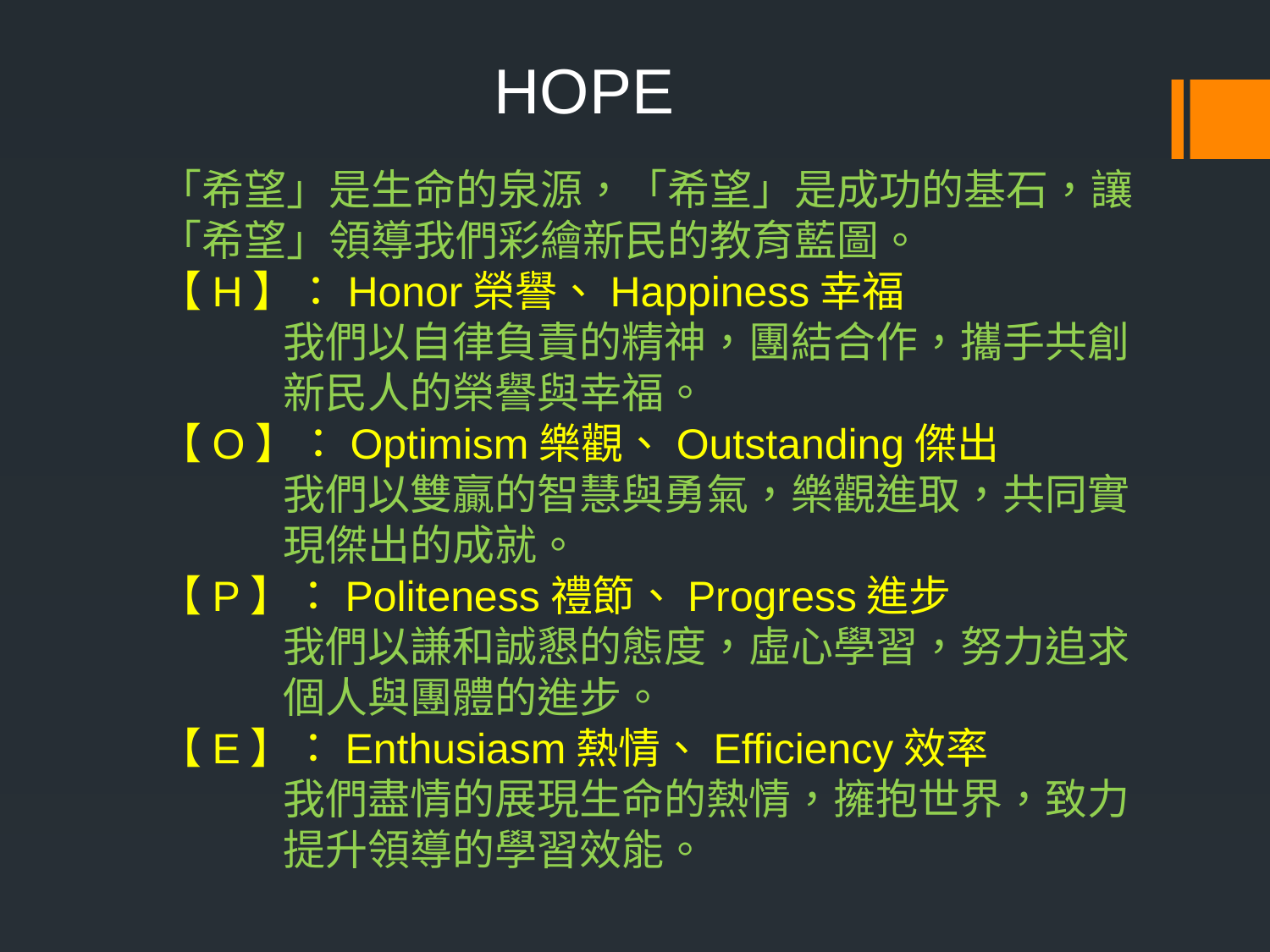

HOPE
# 「希望」是生命的泉源，「希望」是成功的基石，讓「希望」領導我們彩繪新民的教育藍圖。 【H】：Honor榮譽、Happiness幸福 我們以自律負責的精神，團結合作，攜手共創 新民人的榮譽與幸福。 【O】：Optimism樂觀、Outstanding傑出 我們以雙贏的智慧與勇氣，樂觀進取，共同實 現傑出的成就。 【P】：Politeness禮節、Progress進步 我們以謙和誠懇的態度，虛心學習，努力追求 個人與團體的進步。 【E】：Enthusiasm熱情、Efficiency效率 我們盡情的展現生命的熱情，擁抱世界，致力 提升領導的學習效能。